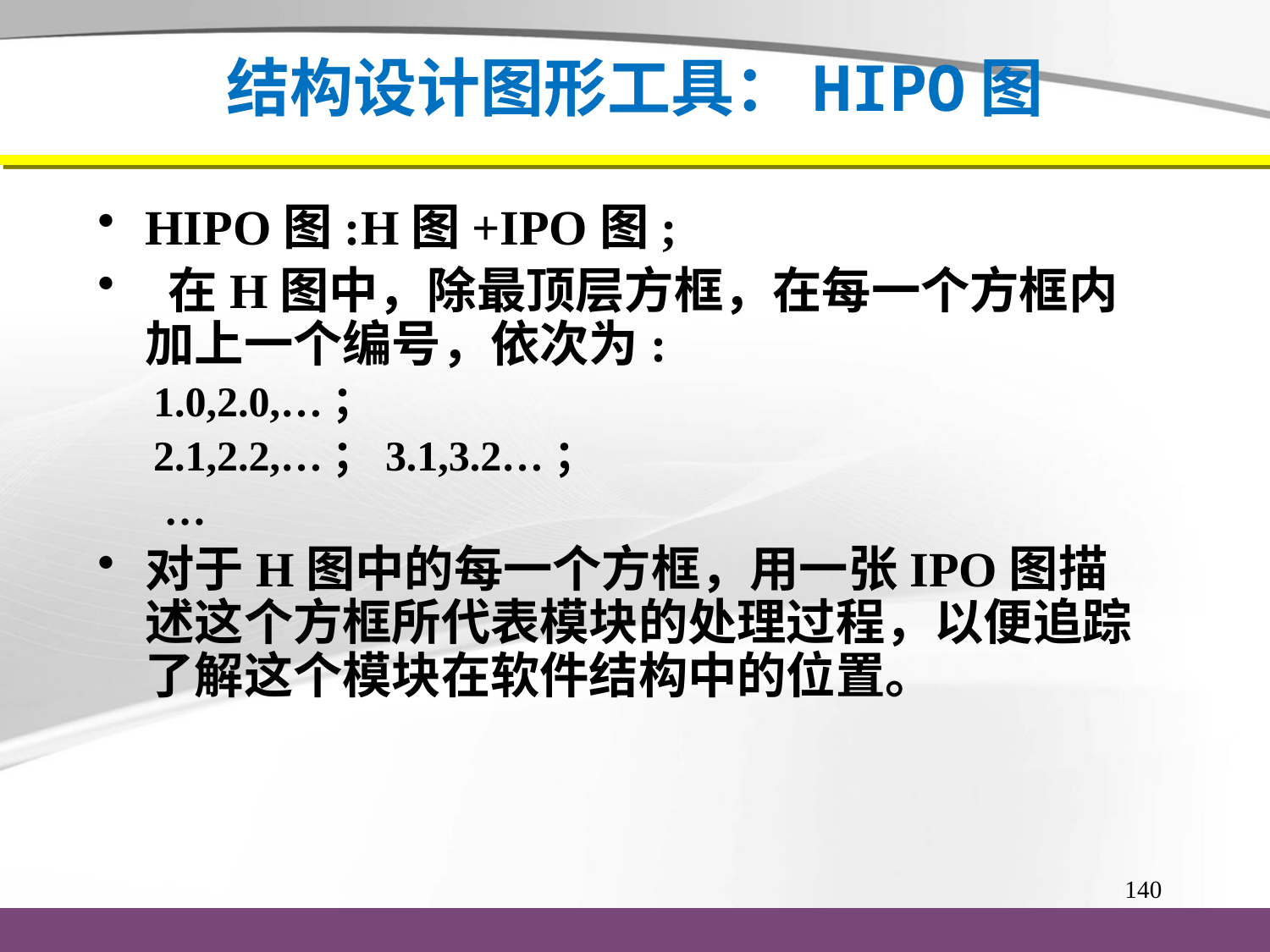

# 结构设计图形工具：HIPO图
HIPO图:H图+IPO图;
 在H图中，除最顶层方框，在每一个方框内加上一个编号，依次为:
1.0,2.0,…；
2.1,2.2,…；3.1,3.2…；
 …
对于H图中的每一个方框，用一张IPO图描述这个方框所代表模块的处理过程，以便追踪了解这个模块在软件结构中的位置。

140